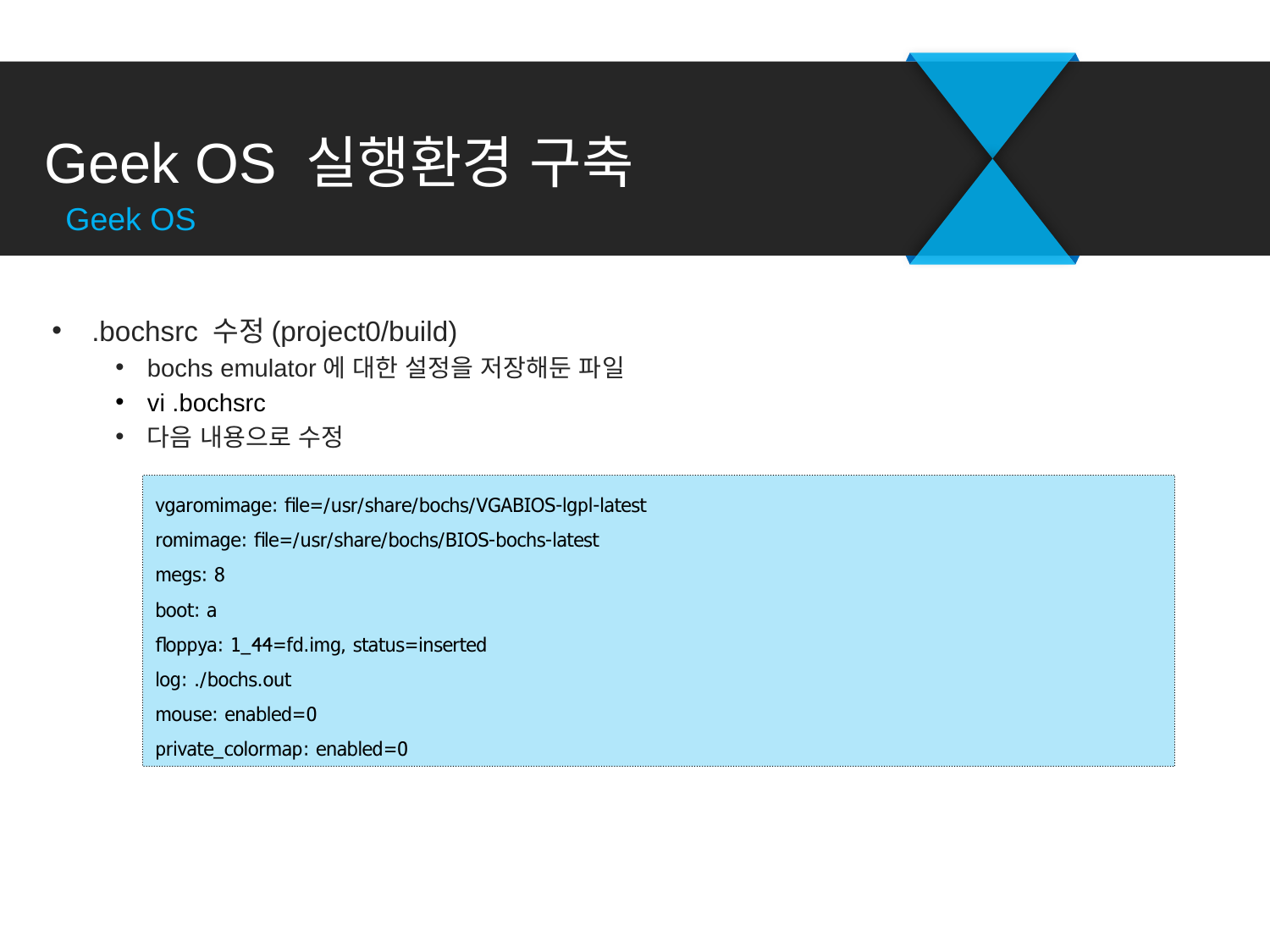

# Geek OS 실행환경 구축
Geek OS
.bochsrc 수정(project0/build)
bochs emulator에 대한 설정을 저장해둔 파일
vi .bochsrc
다음 내용으로 수정

vgaromimage: file=/usr/share/bochs/VGABIOS-lgpl-latest
romimage: file=/usr/share/bochs/BIOS-bochs-latest
megs: 8
boot: a
floppya: 1_44=fd.img, status=inserted
log: ./bochs.out
mouse: enabled=0
private_colormap: enabled=0